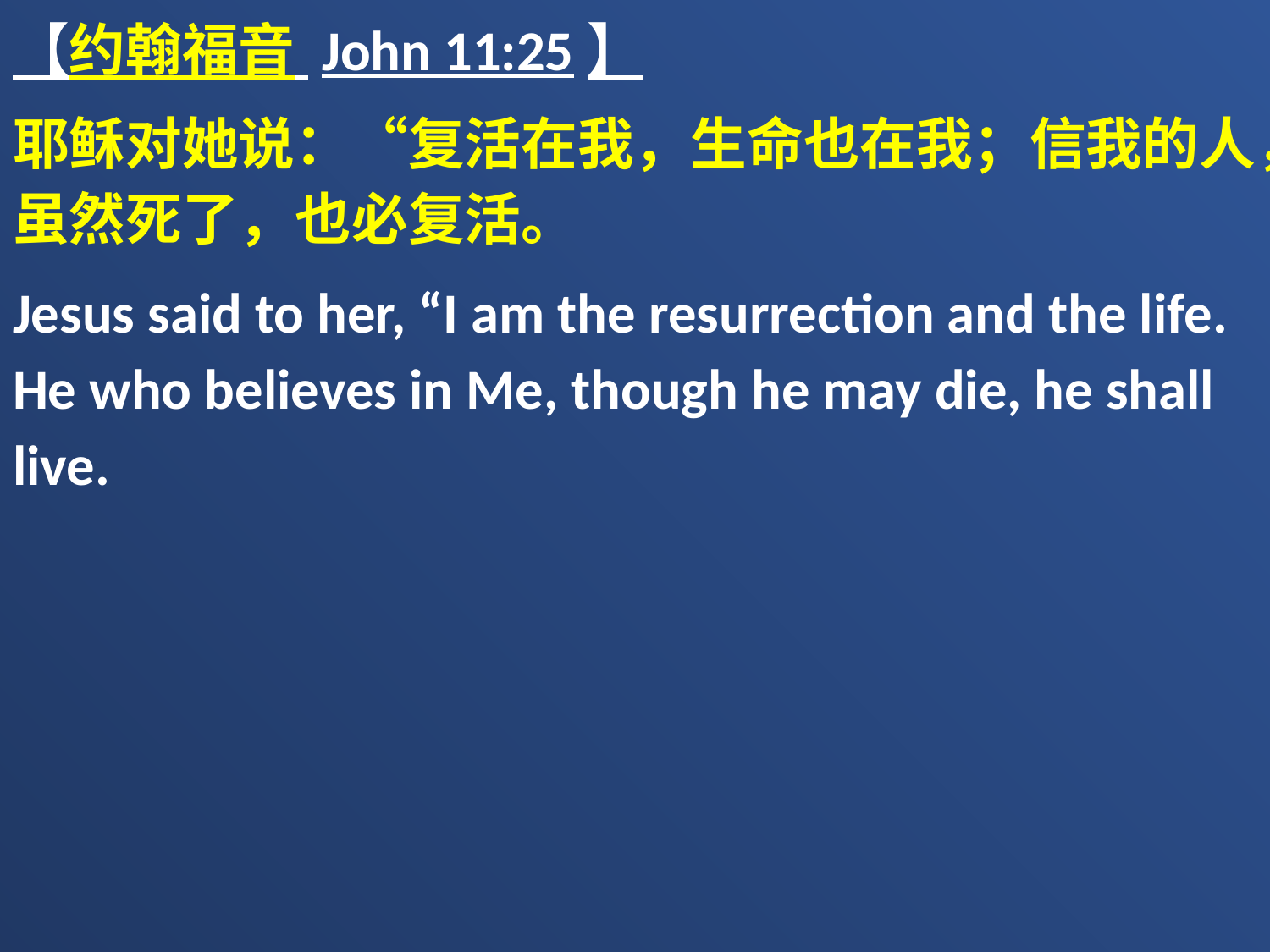

【约翰福音 John 11:25】
耶稣对她说：“复活在我，生命也在我；信我的人，虽然死了，也必复活。
Jesus said to her, “I am the resurrection and the life. He who believes in Me, though he may die, he shall live.